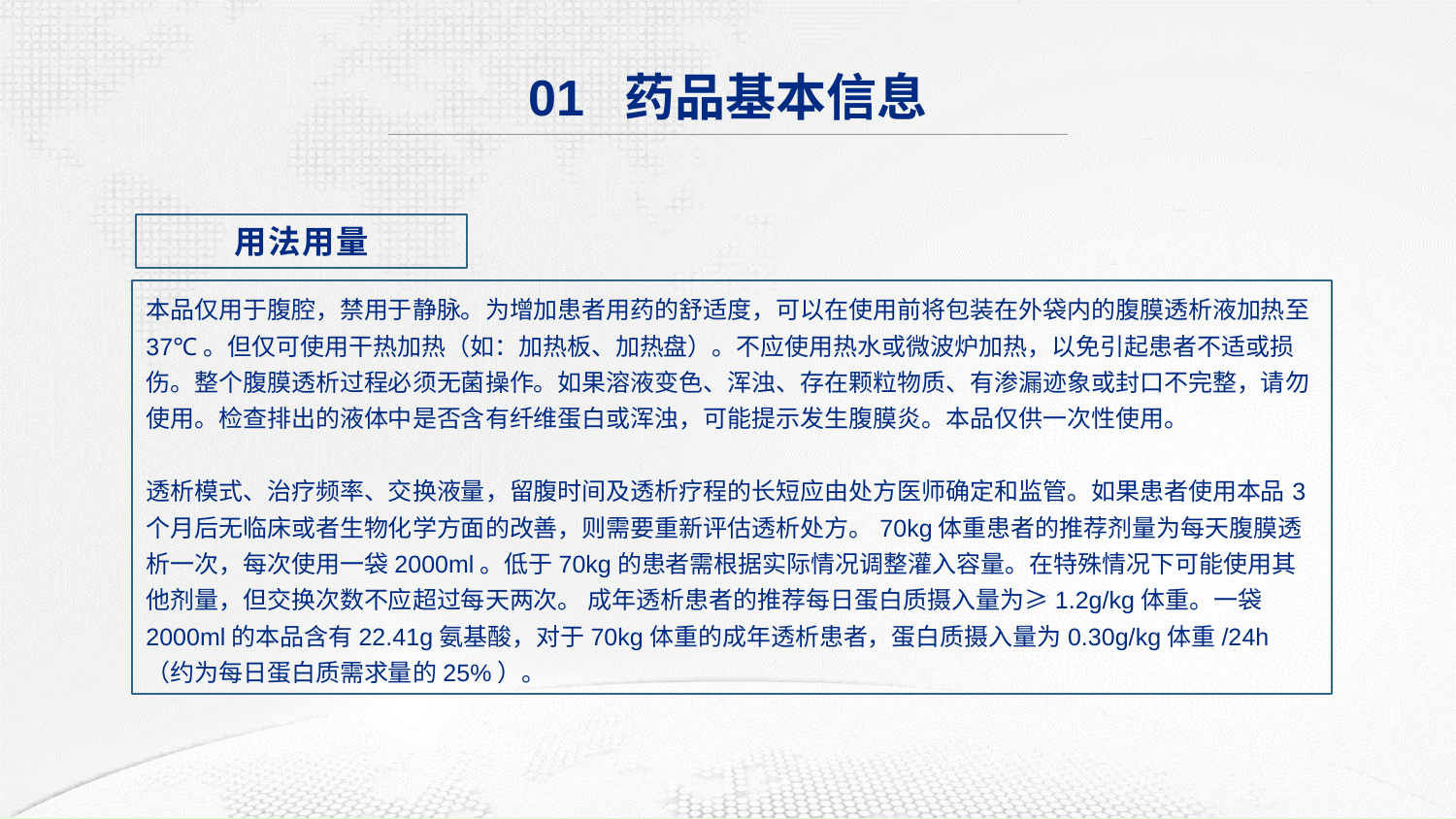

01  药品基本信息

用法用量
本品仅用于腹腔，禁用于静脉。为增加患者用药的舒适度，可以在使用前将包装在外袋内的腹膜透析液加热至37℃。但仅可使用干热加热（如：加热板、加热盘）。不应使用热水或微波炉加热，以免引起患者不适或损伤。整个腹膜透析过程必须无菌操作。如果溶液变色、浑浊、存在颗粒物质、有渗漏迹象或封口不完整，请勿使用。检查排出的液体中是否含有纤维蛋白或浑浊，可能提示发生腹膜炎。本品仅供一次性使用。

透析模式、治疗频率、交换液量，留腹时间及透析疗程的长短应由处方医师确定和监管。如果患者使用本品3个月后无临床或者生物化学方面的改善，则需要重新评估透析处方。70kg体重患者的推荐剂量为每天腹膜透析一次，每次使用一袋2000ml。低于70kg的患者需根据实际情况调整灌入容量。在特殊情况下可能使用其他剂量，但交换次数不应超过每天两次。 成年透析患者的推荐每日蛋白质摄入量为≥1.2g/kg体重。一袋2000ml的本品含有22.41g氨基酸，对于70kg体重的成年透析患者，蛋白质摄入量为0.30g/kg体重/24h（约为每日蛋白质需求量的25%）。